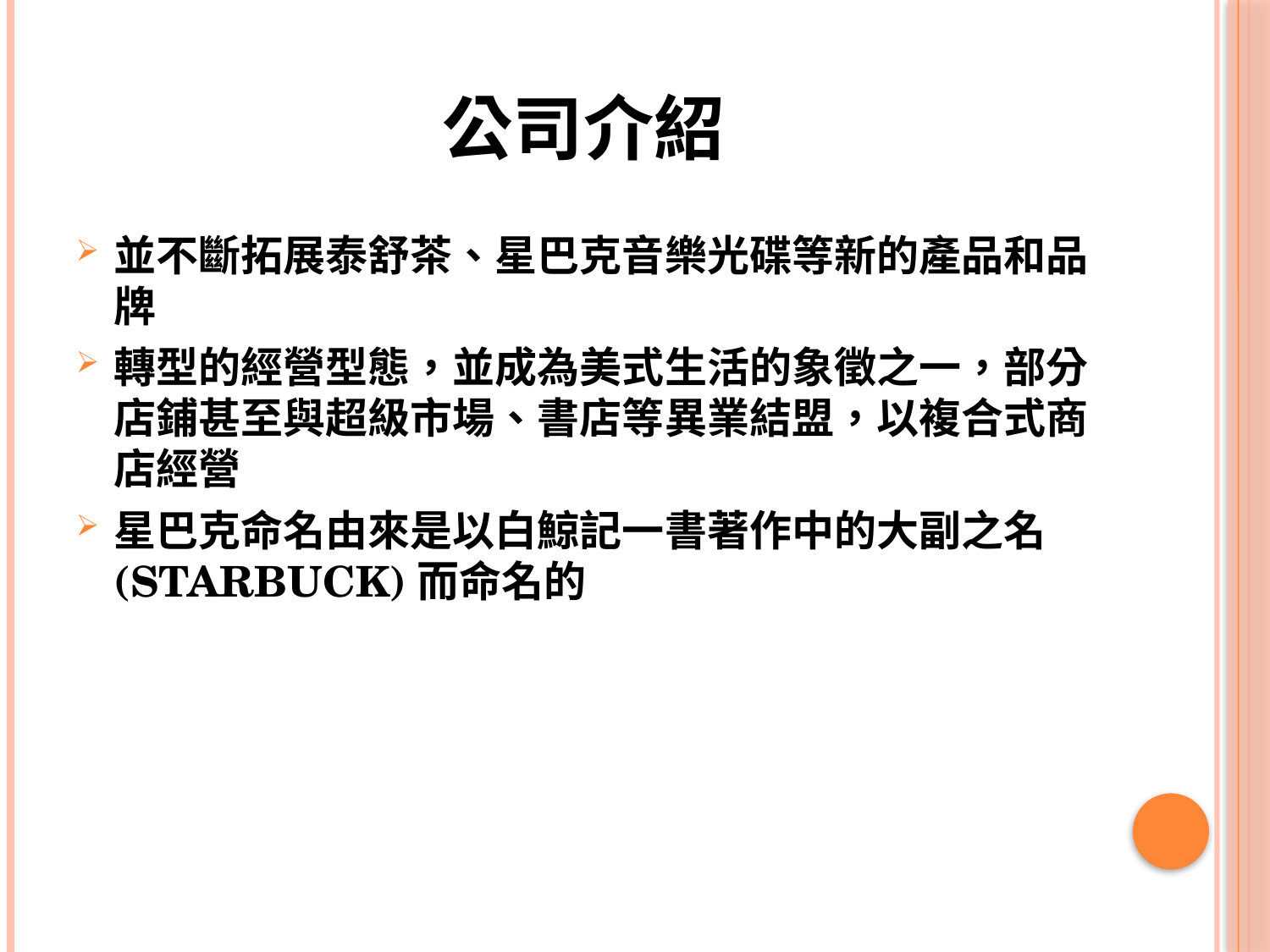

# 公司介紹
並不斷拓展泰舒茶、星巴克音樂光碟等新的產品和品牌
轉型的經營型態，並成為美式生活的象徵之一，部分店鋪甚至與超級市場、書店等異業結盟，以複合式商店經營
星巴克命名由來是以白鯨記一書著作中的大副之名 (STARBUCK)而命名的